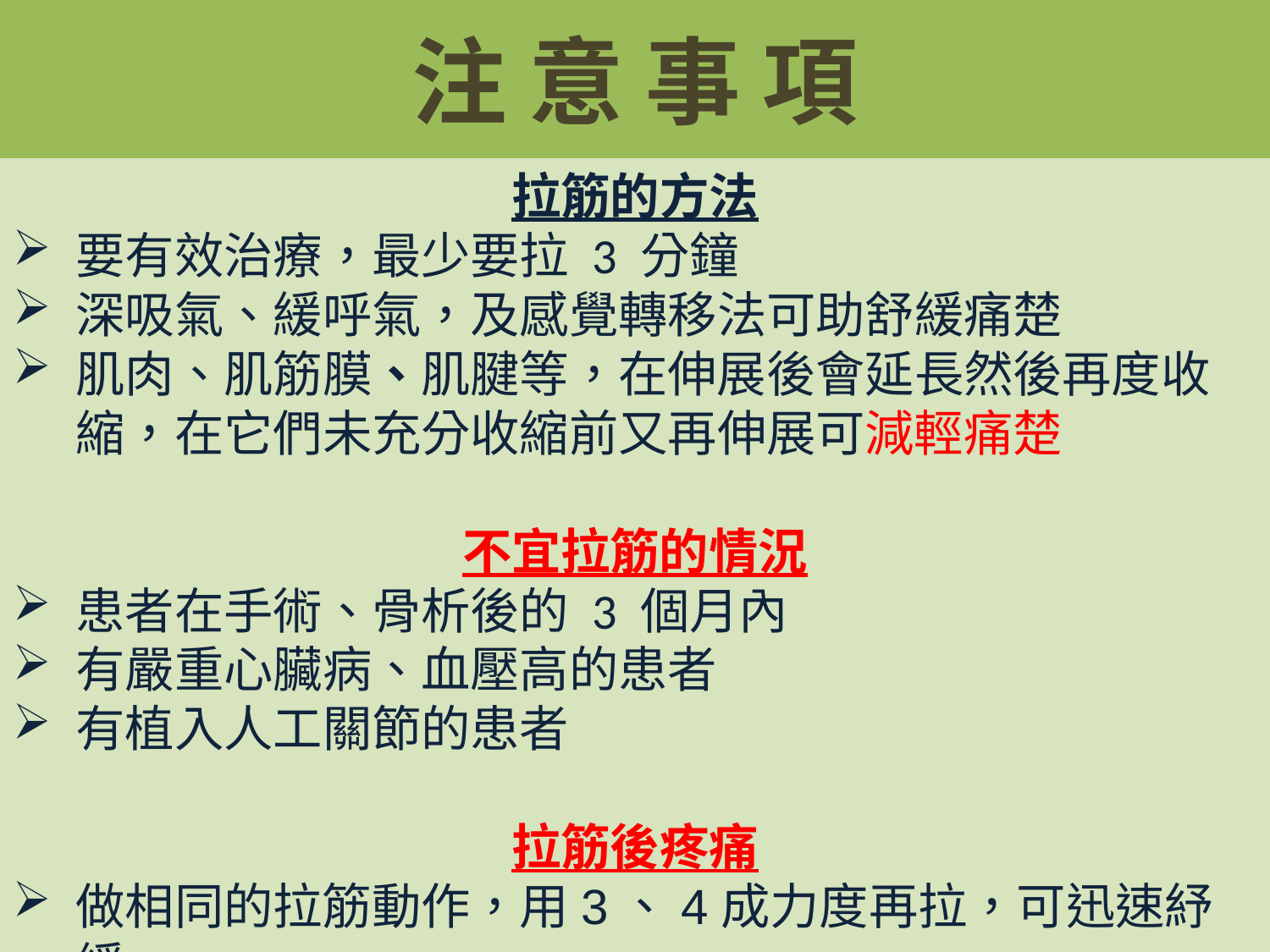

# 注 意 事 項
拉筋的方法
要有效治療，最少要拉 3 分鐘
深吸氣、緩呼氣，及感覺轉移法可助舒緩痛楚
肌肉、肌筋膜、肌腱等，在伸展後會延長然後再度收縮，在它們未充分收縮前又再伸展可減輕痛楚

不宜拉筋的情況
患者在手術、骨析後的 3 個月內
有嚴重心臟病、血壓高的患者
有植入人工關節的患者

拉筋後疼痛
做相同的拉筋動作，用3、4成力度再拉，可迅速紓緩